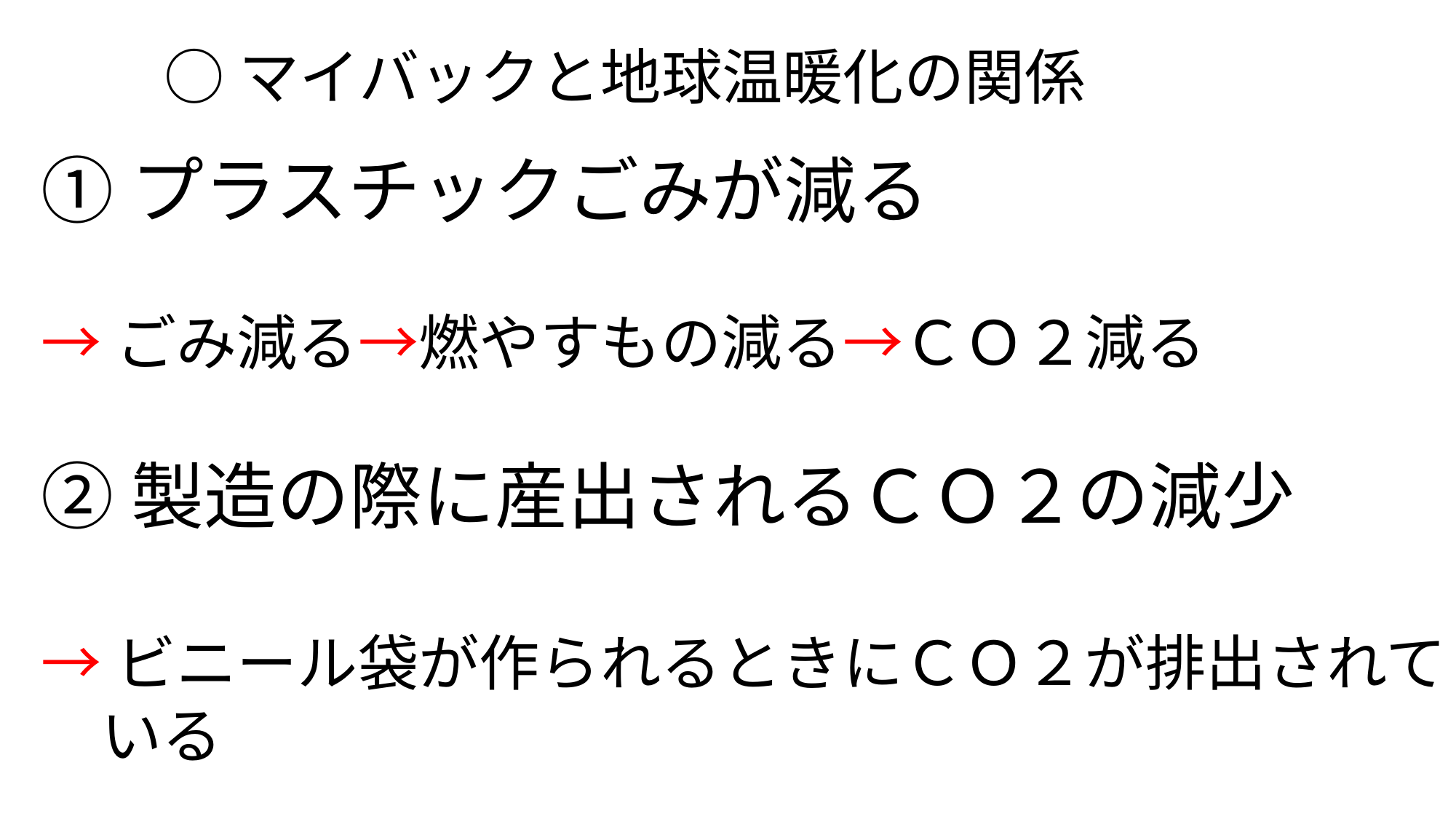

○マイバックと地球温暖化の関係
①プラスチックごみが減る

→ごみ減る→燃やすもの減る→ＣＯ２減る

②製造の際に産出されるＣＯ２の減少

→ビニール袋が作られるときにＣＯ２が排出されて
　いる